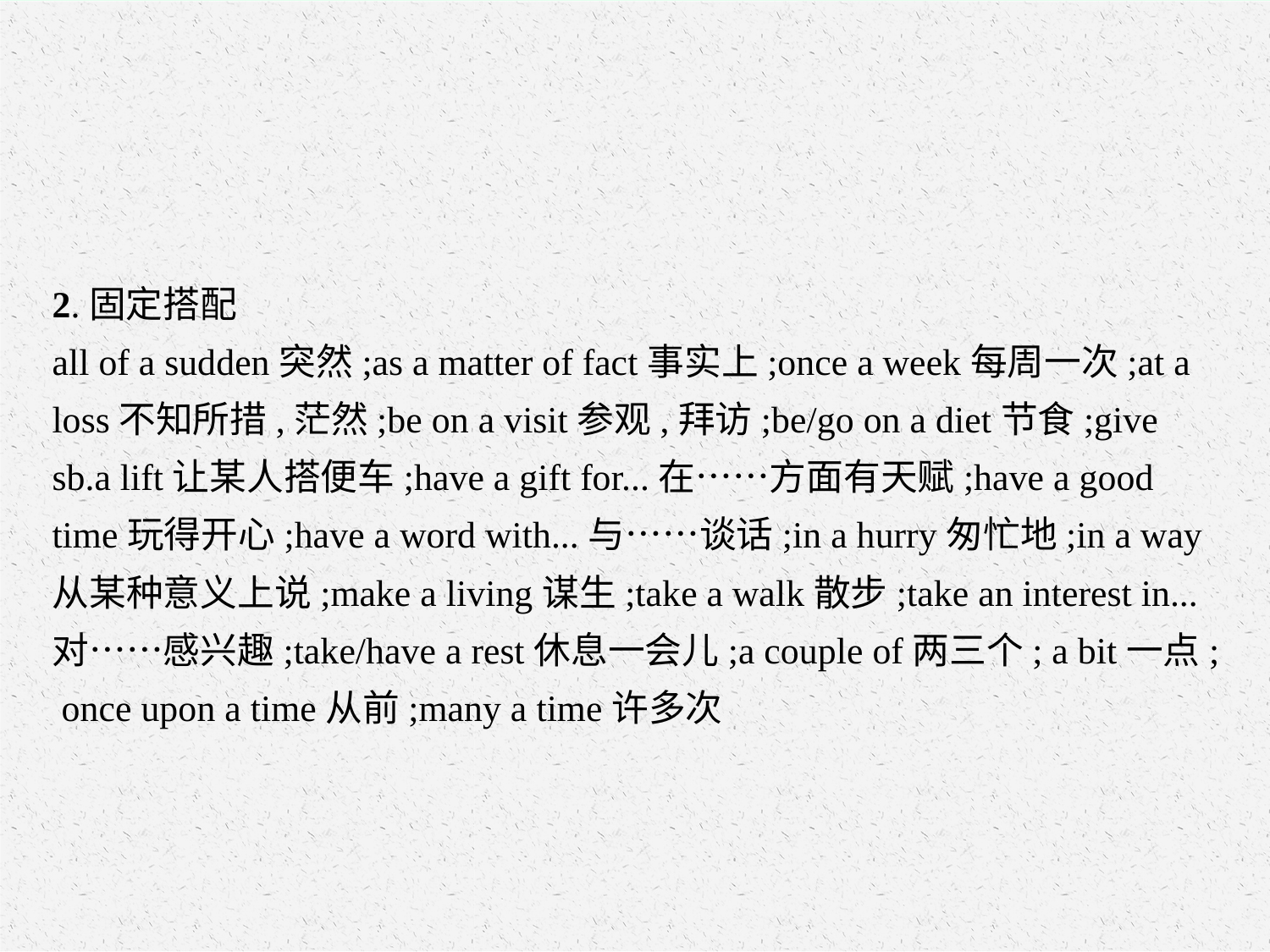

2.固定搭配
all of a sudden突然;as a matter of fact事实上;once a week每周一次;at a loss不知所措,茫然;be on a visit参观,拜访;be/go on a diet节食;give sb.a lift让某人搭便车;have a gift for...在……方面有天赋;have a good time玩得开心;have a word with...与……谈话;in a hurry匆忙地;in a way从某种意义上说;make a living谋生;take a walk散步;take an interest in...对……感兴趣;take/have a rest休息一会儿;a couple of两三个; a bit一点; once upon a time从前;many a time许多次